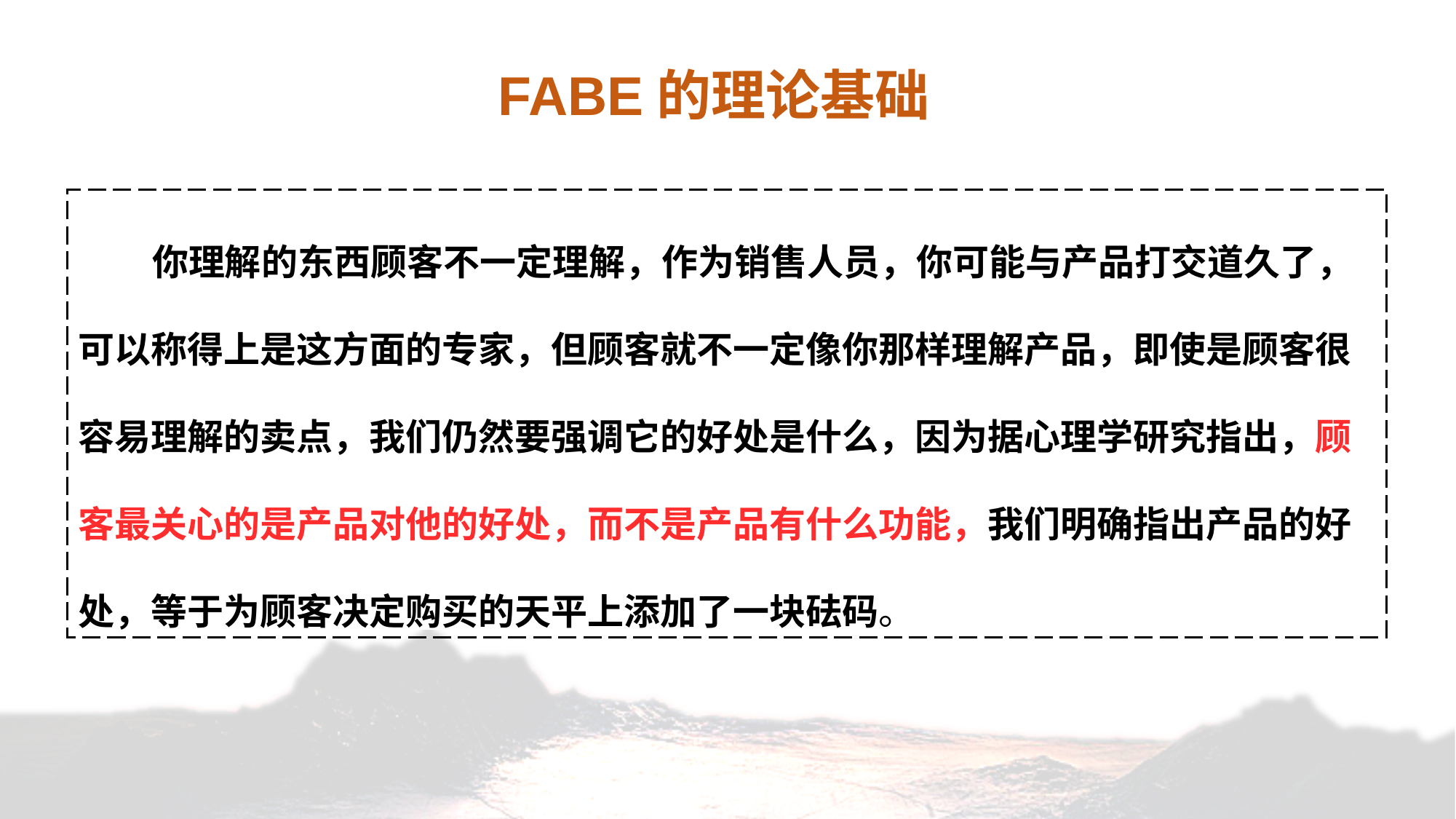

FABE的理论基础
        你理解的东西顾客不一定理解，作为销售人员，你可能与产品打交道久了，可以称得上是这方面的专家，但顾客就不一定像你那样理解产品，即使是顾客很容易理解的卖点，我们仍然要强调它的好处是什么，因为据心理学研究指出，顾客最关心的是产品对他的好处，而不是产品有什么功能，我们明确指出产品的好处，等于为顾客决定购买的天平上添加了一块砝码。